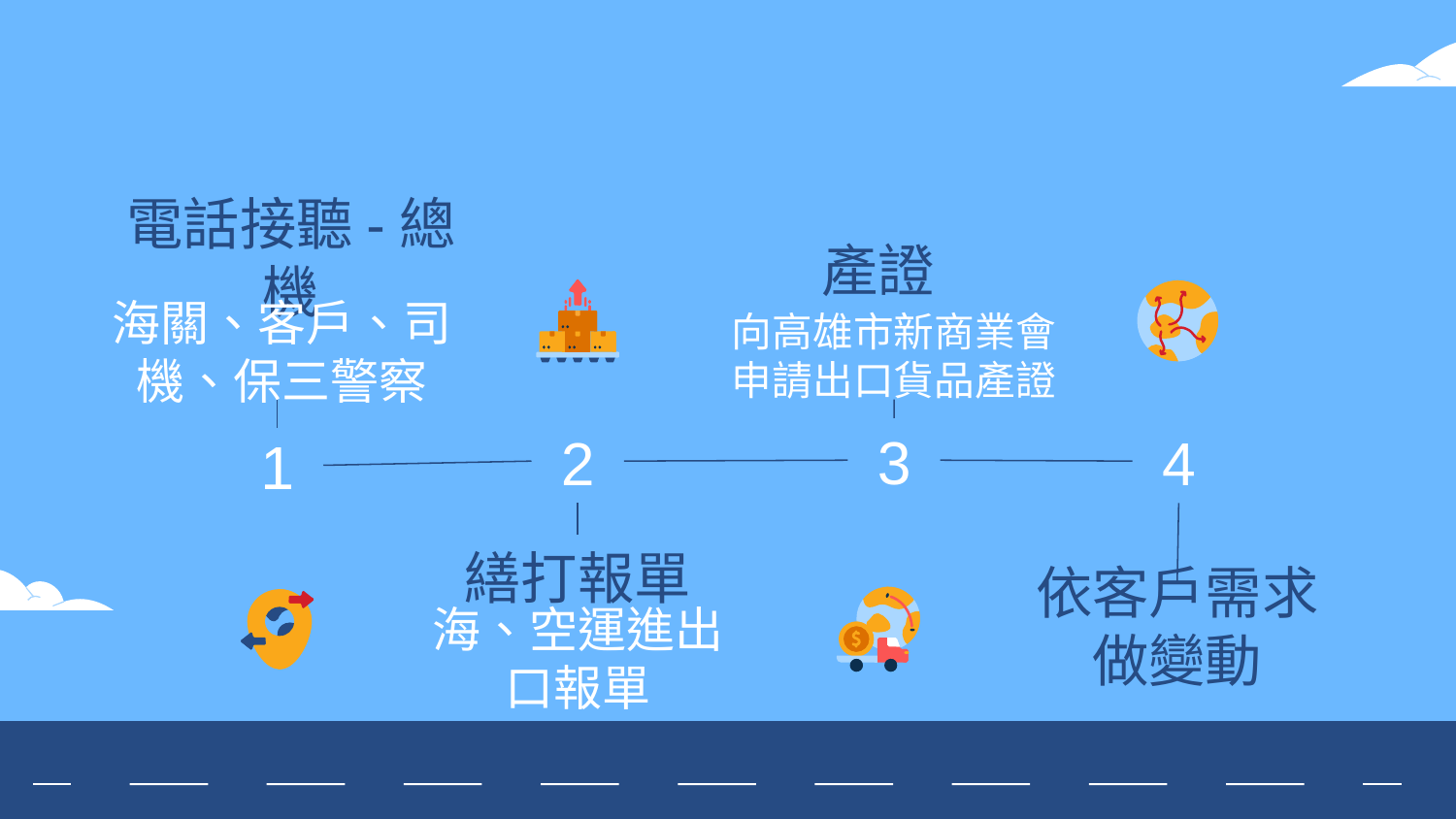

電話接聽-總機
產證

海關、客戶、司機、保三警察
向高雄市新商業會申請出口貨品產證
3
2
4
1
繕打報單
依客戶需求做變動

海、空運進出口報單